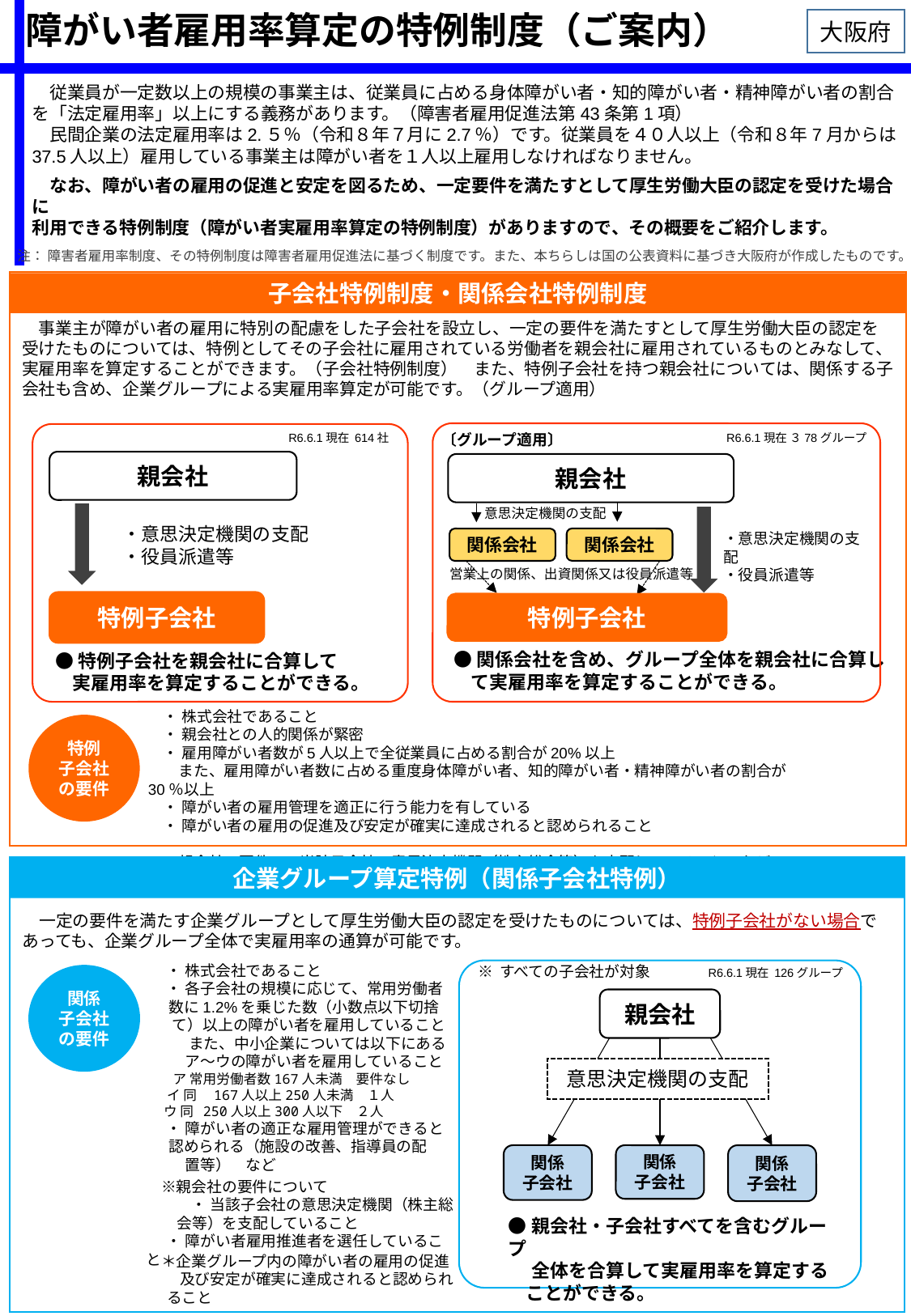

障がい者雇用率算定の特例制度（ご案内）
　従業員が一定数以上の規模の事業主は、従業員に占める身体障がい者・知的障がい者・精神障がい者の割合を「法定雇用率」以上にする義務があります。（障害者雇用促進法第43条第1項）
　民間企業の法定雇用率は2.５％（令和８年７月に2.7％）です。従業員を４０人以上（令和８年7月からは37.5人以上）雇用している事業主は障がい者を１人以上雇用しなければなりません。

　なお、障がい者の雇用の促進と安定を図るため、一定要件を満たすとして厚生労働大臣の認定を受けた場合に
利用できる特例制度（障がい者実雇用率算定の特例制度）がありますので、その概要をご紹介します。
注： 障害者雇用率制度、その特例制度は障害者雇用促進法に基づく制度です。また、本ちらしは国の公表資料に基づき大阪府が作成したものです。
大阪府

子会社特例制度・関係会社特例制度
　事業主が障がい者の雇用に特別の配慮をした子会社を設立し、一定の要件を満たすとして厚生労働大臣の認定を受けたものについては、特例としてその子会社に雇用されている労働者を親会社に雇用されているものとみなして、実雇用率を算定することができます。（子会社特例制度）　また、特例子会社を持つ親会社については、関係する子会社も含め、企業グループによる実雇用率算定が可能です。（グループ適用）

・意思決定機関の支配
・役員派遣等
●関係会社を含め、グループ全体を親会社に合算し
   て実雇用率を算定することができる。
関係会社
関係会社
営業上の関係、出資関係又は役員派遣等
〔グループ適用〕
意思決定機関の支配

親会社

・意思決定機関の支配
・役員派遣等
●特例子会社を親会社に合算して
   実雇用率を算定することができる。
特例子会社
　・ 株式会社であること
　・ 親会社との人的関係が緊密
　・ 雇用障がい者数が5人以上で全従業員に占める割合が20%以上
　　また、雇用障がい者数に占める重度身体障がい者、知的障がい者・精神障がい者の割合が30％以上
　・ 障がい者の雇用管理を適正に行う能力を有している
　・ 障がい者の雇用の促進及び安定が確実に達成されると認められること
　※親会社の要件：　当該子会社の意思決定機関（株主総会等）を支配していること　など
特例
子会社の要件
R6.6.1現在 ３78グループ
R6.6.1現在 614社
親会社
特例子会社
企業グループ算定特例（関係子会社特例）

　一定の要件を満たす企業グループとして厚生労働大臣の認定を受けたものについては、特例子会社がない場合であっても、企業グループ全体で実雇用率の通算が可能です。
※ すべての子会社が対象

親会社
関係
子会社
関係
子会社
関係
子会社
意思決定機関の支配
R6.6.1現在 126グループ
　・ 株式会社であること
　・ 各子会社の規模に応じて、常用労働者
     数に1.2%を乗じた数（小数点以下切捨
     て）以上の障がい者を雇用していること
　　  また、中小企業については以下にある
　　 ア～ウの障がい者を雇用していること
      ア 常用労働者数167人未満　要件なし
    イ 同　167人以上250人未満　１人
    ウ 同  250人以上300人以下　２人
　・ 障がい者の適正な雇用管理ができると
     認められる（施設の改善、指導員の配
　　 置等）　など
関係
子会社の要件
　※親会社の要件について
　　　・ 当該子会社の意思決定機関（株主総
         会等）を支配していること
      ・ 障がい者雇用推進者を選任していること
●親会社・子会社すべてを含むグループ
　 全体を合算して実雇用率を算定する
   ことができる。
　＊企業グループ内の障がい者の雇用の促進
　　 及び安定が確実に達成されると認められ
     ること